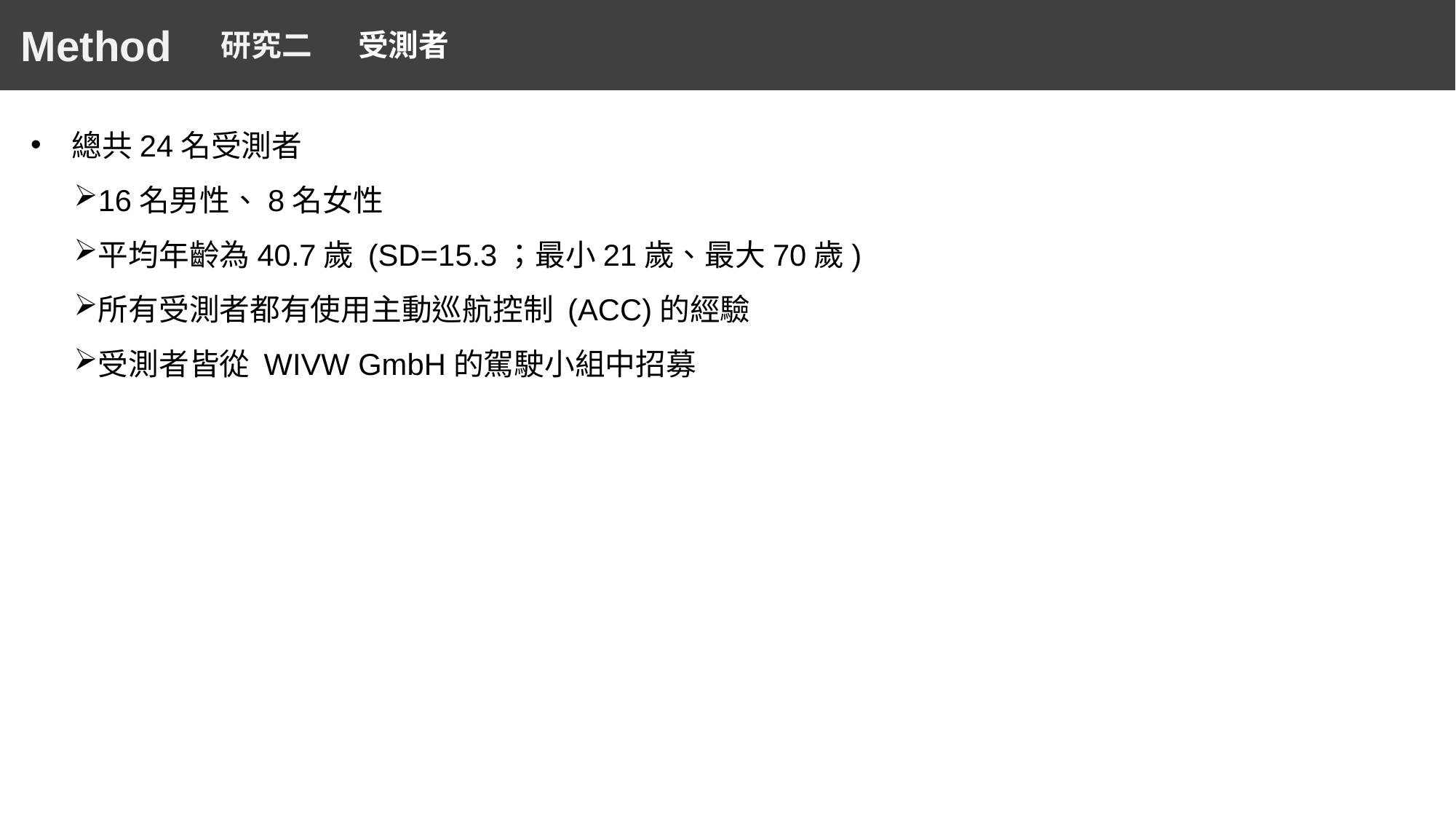

Method
研究二
受測者
總共24名受測者
16名男性、8名女性
平均年齡為40.7歲 (SD=15.3；最小21歲、最大70歲)
所有受測者都有使用主動巡航控制 (ACC)的經驗
受測者皆從 WIVW GmbH的駕駛小組中招募